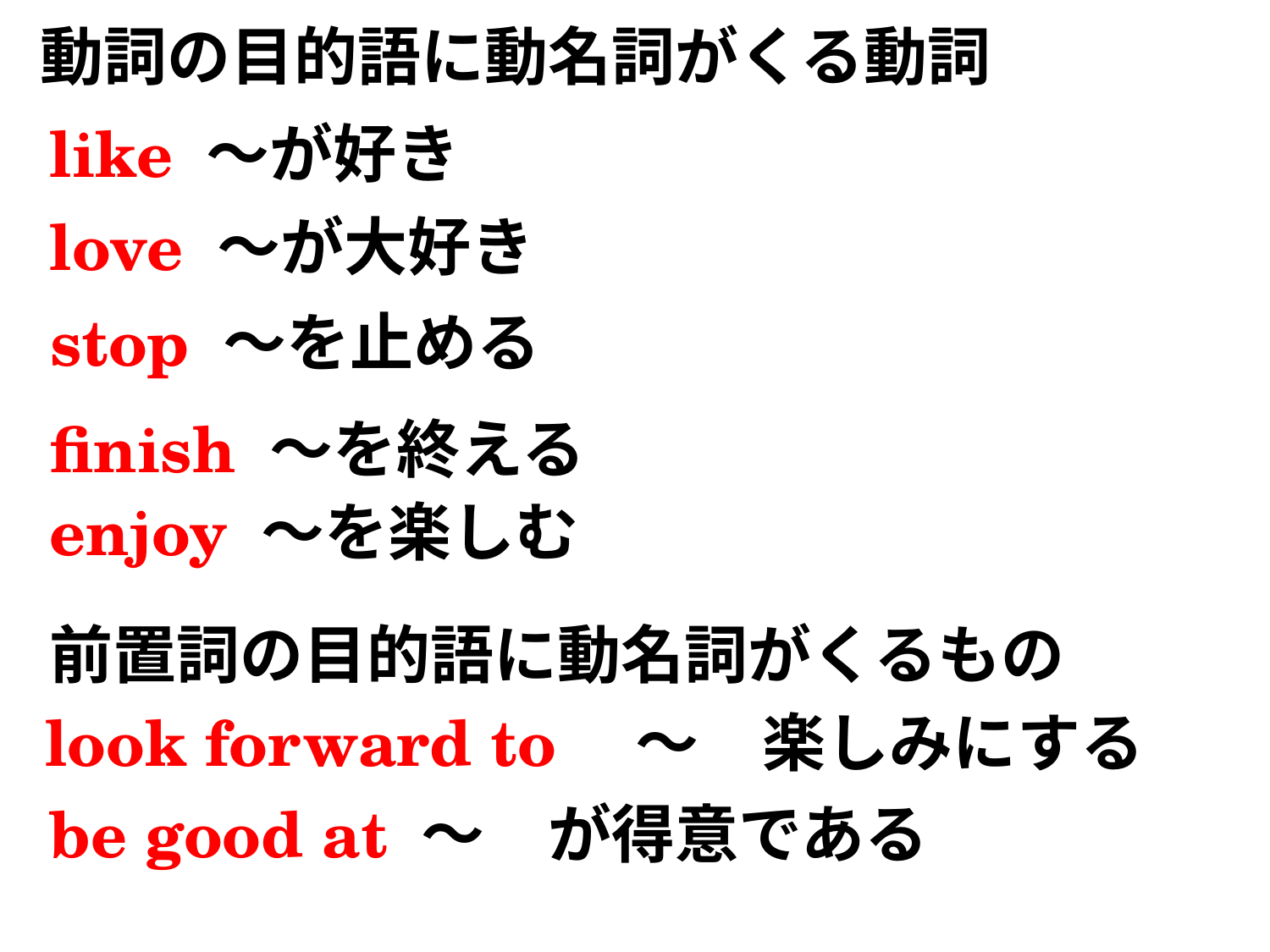

動詞の目的語に動名詞がくる動詞
like ～が好き
love ～が大好き
stop ～を止める
finish ～を終える
enjoy ～を楽しむ
前置詞の目的語に動名詞がくるもの
look forward to　～　楽しみにする
be good at ～　が得意である